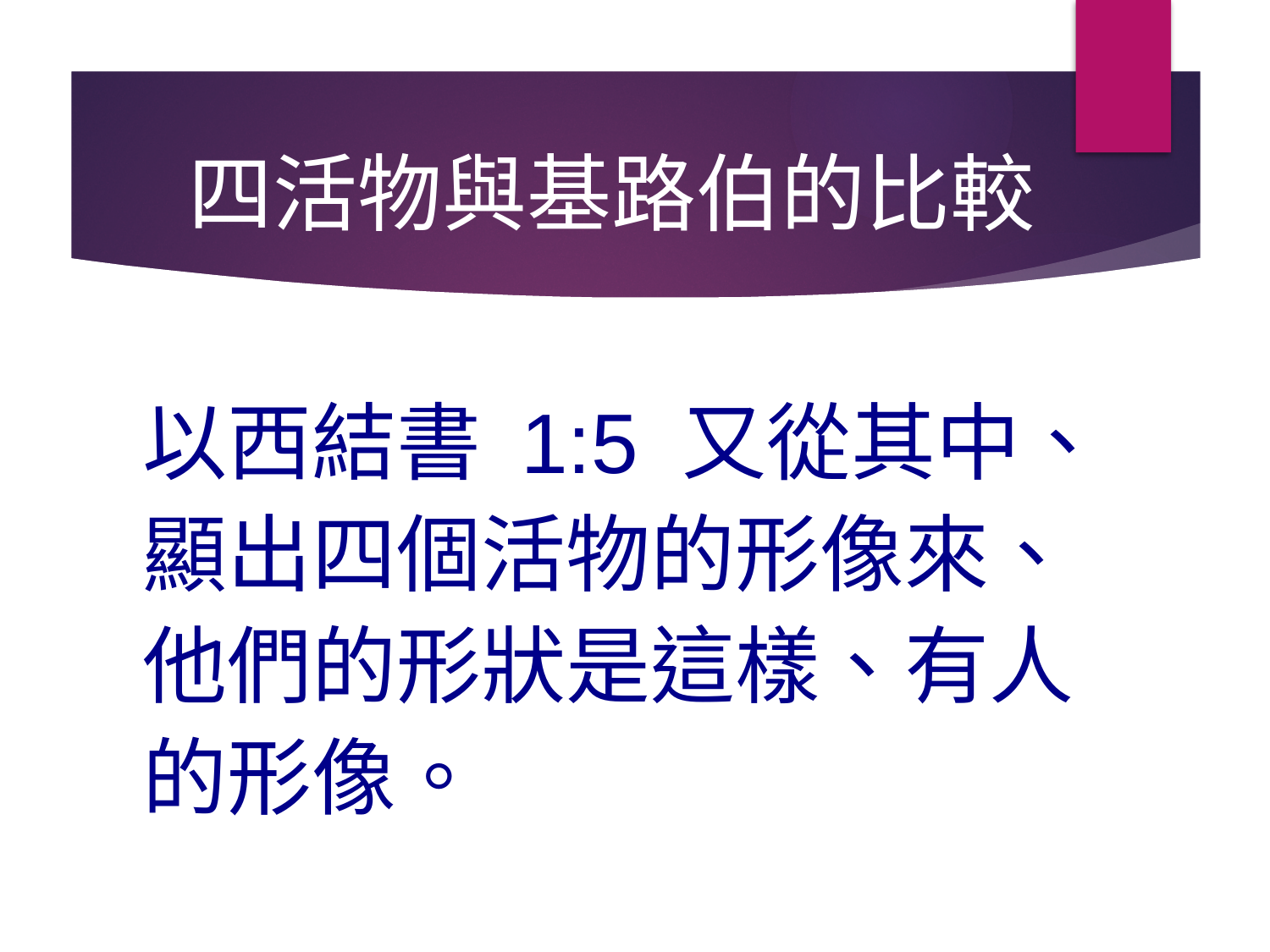

# 四活物與基路伯的比較
以西結書 1:5 又從其中、顯出四個活物的形像來、他們的形狀是這樣、有人的形像。